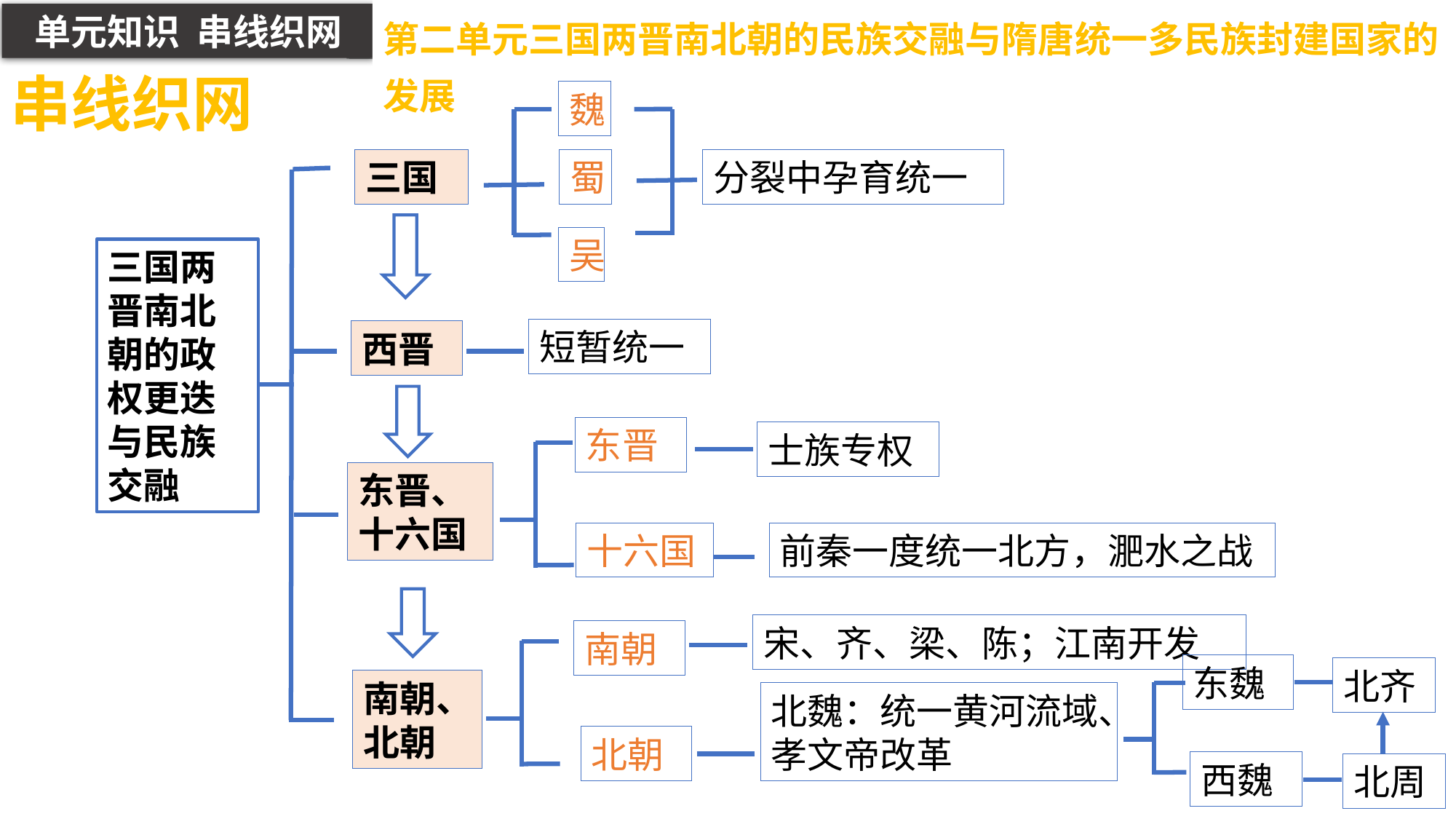

第二单元三国两晋南北朝的民族交融与隋唐统一多民族封建国家的发展
单元知识  串线织网

串线织网
魏
分裂中孕育统一
三国
蜀

吴
三国两晋南北朝的政权更迭与民族交融
短暂统一
西晋

东晋
士族专权
东晋、十六国
十六国
前秦一度统一北方，淝水之战

宋、齐、梁、陈；江南开发
南朝
东魏
北齐
南朝、北朝
北魏：统一黄河流域、孝文帝改革
北朝
西魏
北周